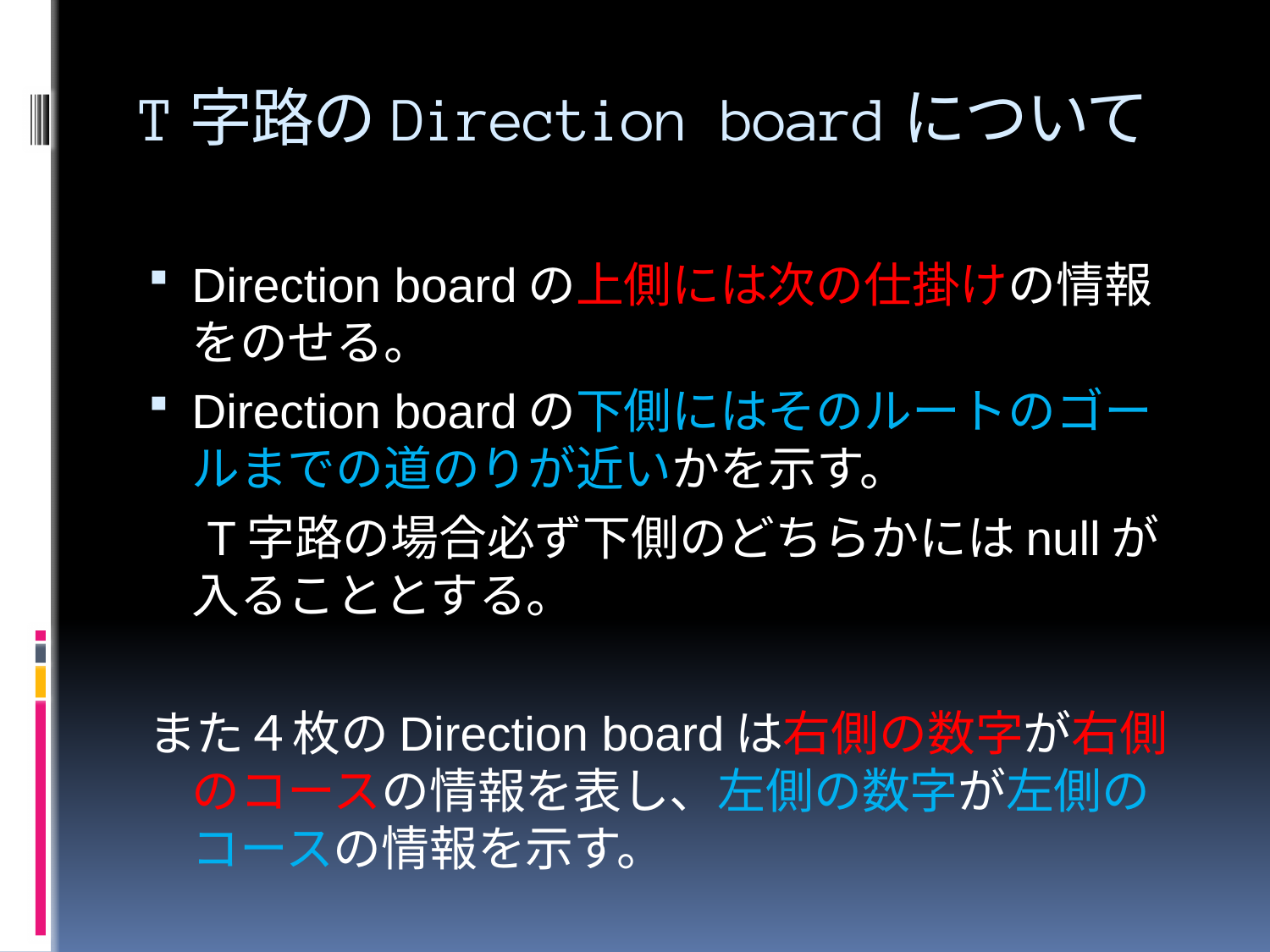

# T字路のDirection boardについて
Direction boardの上側には次の仕掛けの情報をのせる。
Direction boardの下側にはそのルートのゴールまでの道のりが近いかを示す。
　T字路の場合必ず下側のどちらかにはnullが入ることとする。

また４枚のDirection boardは右側の数字が右側のコースの情報を表し、左側の数字が左側のコースの情報を示す。